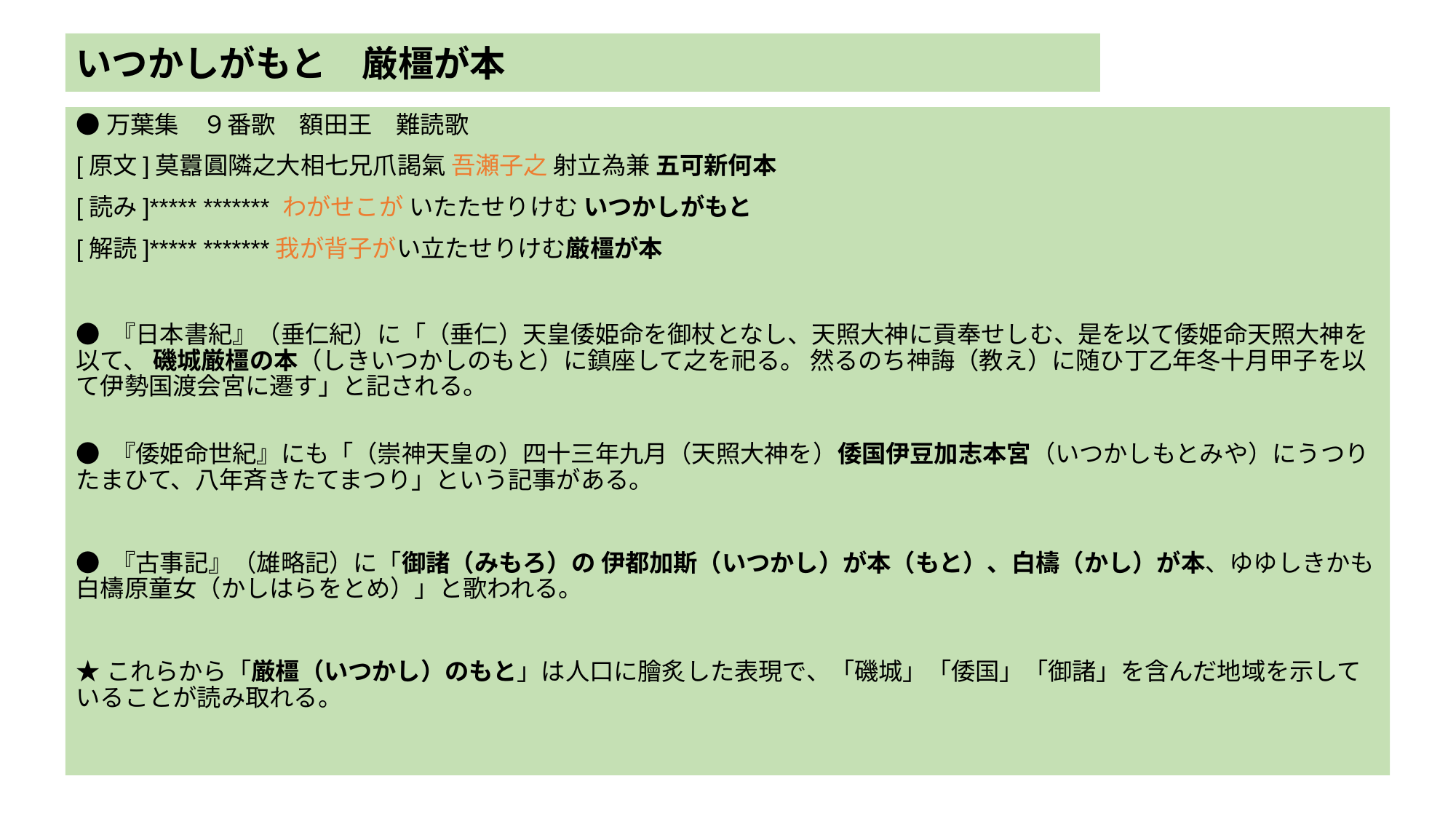

# いつかしがもと　厳橿が本
●万葉集　９番歌　額田王　難読歌
[原文]莫囂圓隣之大相七兄爪謁氣 吾瀬子之 射立為兼 五可新何本
[読み]***** ******* わがせこが いたたせりけむ いつかしがもと
[解読]***** *******我が背子がい立たせりけむ厳橿が本

● 『日本書紀』（垂仁紀）に「（垂仁）天皇倭姫命を御杖となし、天照大神に貢奉せしむ、是を以て倭姫命天照大神を以て、 磯城厳橿の本（しきいつかしのもと）に鎮座して之を祀る。 然るのち神誨（教え）に随ひ丁乙年冬十月甲子を以て伊勢国渡会宮に遷す」と記される。

● 『倭姫命世紀』にも「（崇神天皇の）四十三年九月（天照大神を）倭国伊豆加志本宮（いつかしもとみや）にうつりたまひて、八年斉きたてまつり」という記事がある。

● 『古事記』（雄略記）に「御諸（みもろ）の 伊都加斯（いつかし）が本（もと）、白檮（かし）が本、ゆゆしきかも白檮原童女（かしはらをとめ）」と歌われる。

★これらから「厳橿（いつかし）のもと」は人口に膾炙した表現で、「磯城」「倭国」「御諸」を含んだ地域を示していることが読み取れる。